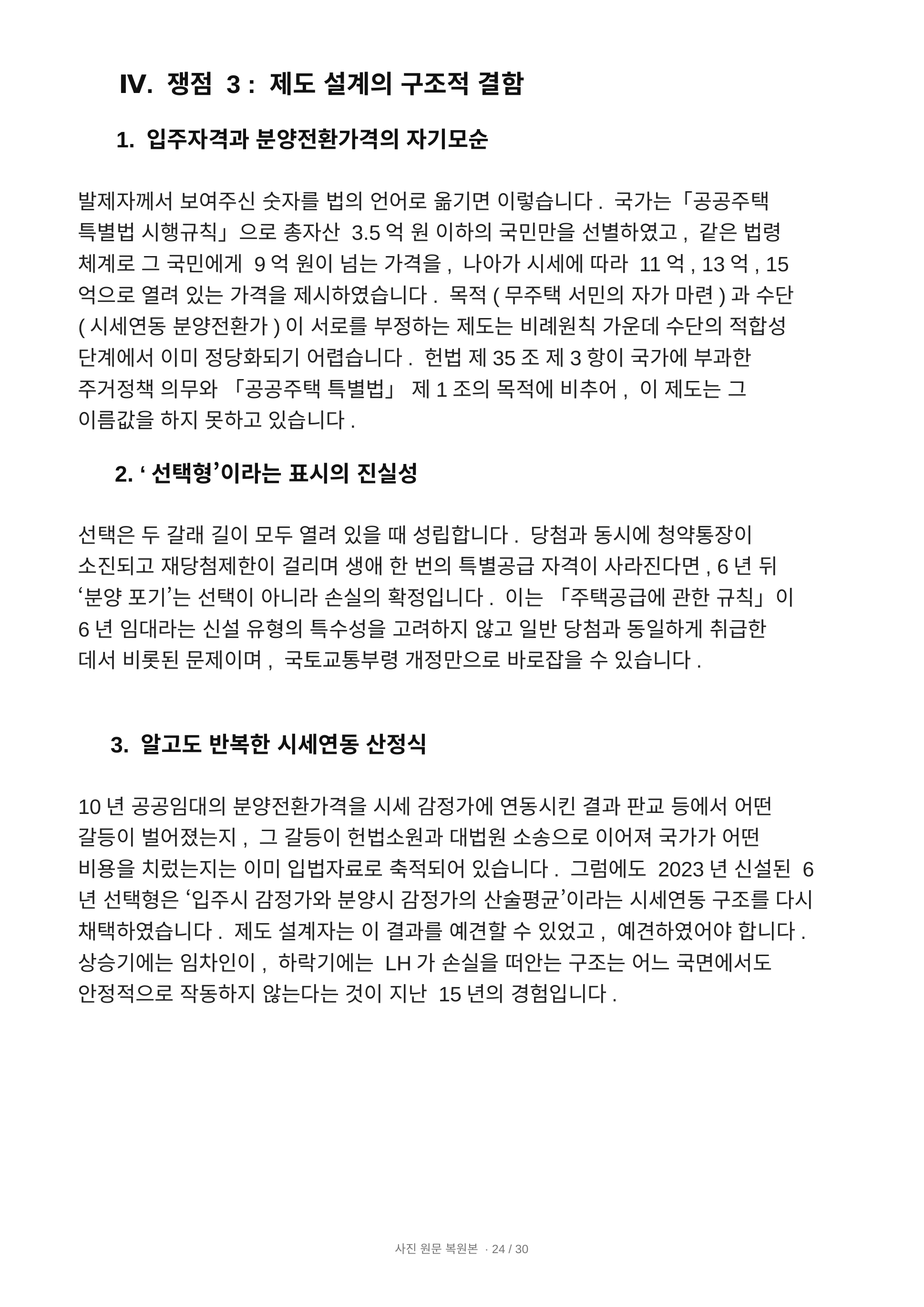

Ⅳ. 쟁점 3 : 제도 설계의 구조적 결함
1. 입주자격과 분양전환가격의 자기모순
발제자께서 보여주신 숫자를 법의 언어로 옮기면 이렇습니다. 국가는「공공주택 특별법 시행규칙」으로 총자산 3.5억 원 이하의 국민만을 선별하였고, 같은 법령 체계로 그 국민에게 9억 원이 넘는 가격을, 나아가 시세에 따라 11억, 13억, 15억으로 열려 있는 가격을 제시하였습니다. 목적(무주택 서민의 자가 마련)과 수단(시세연동 분양전환가)이 서로를 부정하는 제도는 비례원칙 가운데 수단의 적합성 단계에서 이미 정당화되기 어렵습니다. 헌법 제35조 제3항이 국가에 부과한 주거정책 의무와 「공공주택 특별법」 제1조의 목적에 비추어, 이 제도는 그 이름값을 하지 못하고 있습니다.
2. ‘선택형’이라는 표시의 진실성
선택은 두 갈래 길이 모두 열려 있을 때 성립합니다. 당첨과 동시에 청약통장이 소진되고 재당첨제한이 걸리며 생애 한 번의 특별공급 자격이 사라진다면, 6년 뒤 ‘분양 포기’는 선택이 아니라 손실의 확정입니다. 이는 「주택공급에 관한 규칙」이 6년 임대라는 신설 유형의 특수성을 고려하지 않고 일반 당첨과 동일하게 취급한 데서 비롯된 문제이며, 국토교통부령 개정만으로 바로잡을 수 있습니다.
3. 알고도 반복한 시세연동 산정식
10년 공공임대의 분양전환가격을 시세 감정가에 연동시킨 결과 판교 등에서 어떤 갈등이 벌어졌는지, 그 갈등이 헌법소원과 대법원 소송으로 이어져 국가가 어떤 비용을 치렀는지는 이미 입법자료로 축적되어 있습니다. 그럼에도 2023년 신설된 6년 선택형은 ‘입주시 감정가와 분양시 감정가의 산술평균’이라는 시세연동 구조를 다시 채택하였습니다. 제도 설계자는 이 결과를 예견할 수 있었고, 예견하였어야 합니다. 상승기에는 임차인이, 하락기에는 LH가 손실을 떠안는 구조는 어느 국면에서도 안정적으로 작동하지 않는다는 것이 지난 15년의 경험입니다.
사진 원문 복원본 · 24 / 30